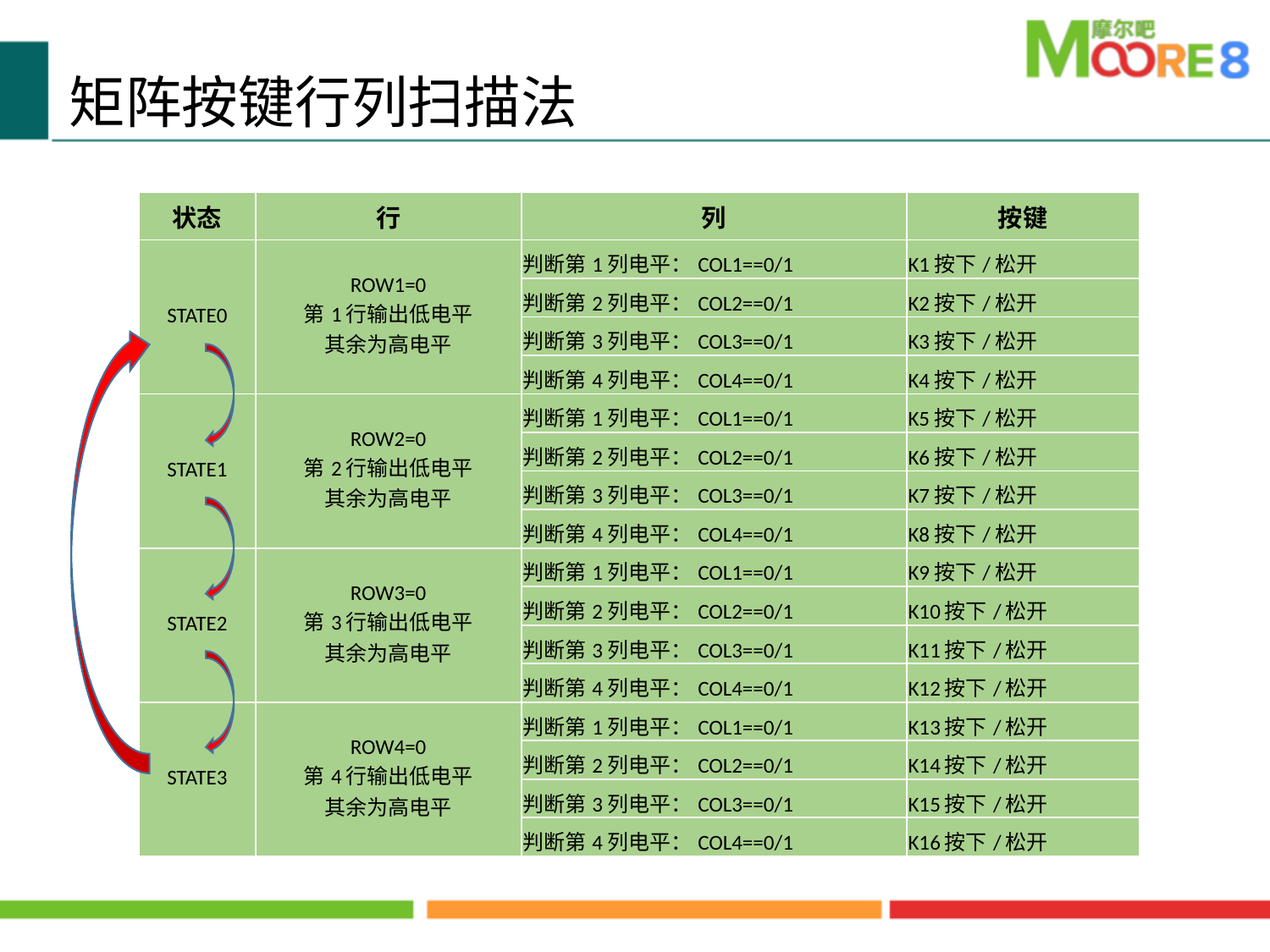

矩阵按键行列扫描法
| 状态 | 行 | 列 | 按键 |
| --- | --- | --- | --- |
| STATE0 | ROW1=0 第1行输出低电平 其余为高电平 | 判断第1列电平：COL1==0/1 | K1按下/松开 |
|  |  | 判断第2列电平：COL2==0/1 | K2按下/松开 |
|  |  | 判断第3列电平：COL3==0/1 | K3按下/松开 |
|  |  | 判断第4列电平：COL4==0/1 | K4按下/松开 |
| STATE1 | ROW2=0 第2行输出低电平 其余为高电平 | 判断第1列电平：COL1==0/1 | K5按下/松开 |
|  |  | 判断第2列电平：COL2==0/1 | K6按下/松开 |
|  |  | 判断第3列电平：COL3==0/1 | K7按下/松开 |
|  |  | 判断第4列电平：COL4==0/1 | K8按下/松开 |
| STATE2 | ROW3=0 第3行输出低电平 其余为高电平 | 判断第1列电平：COL1==0/1 | K9按下/松开 |
|  |  | 判断第2列电平：COL2==0/1 | K10按下/松开 |
|  |  | 判断第3列电平：COL3==0/1 | K11按下/松开 |
|  |  | 判断第4列电平：COL4==0/1 | K12按下/松开 |
| STATE3 | ROW4=0 第4行输出低电平 其余为高电平 | 判断第1列电平：COL1==0/1 | K13按下/松开 |
|  |  | 判断第2列电平：COL2==0/1 | K14按下/松开 |
|  |  | 判断第3列电平：COL3==0/1 | K15按下/松开 |
|  |  | 判断第4列电平：COL4==0/1 | K16按下/松开 |